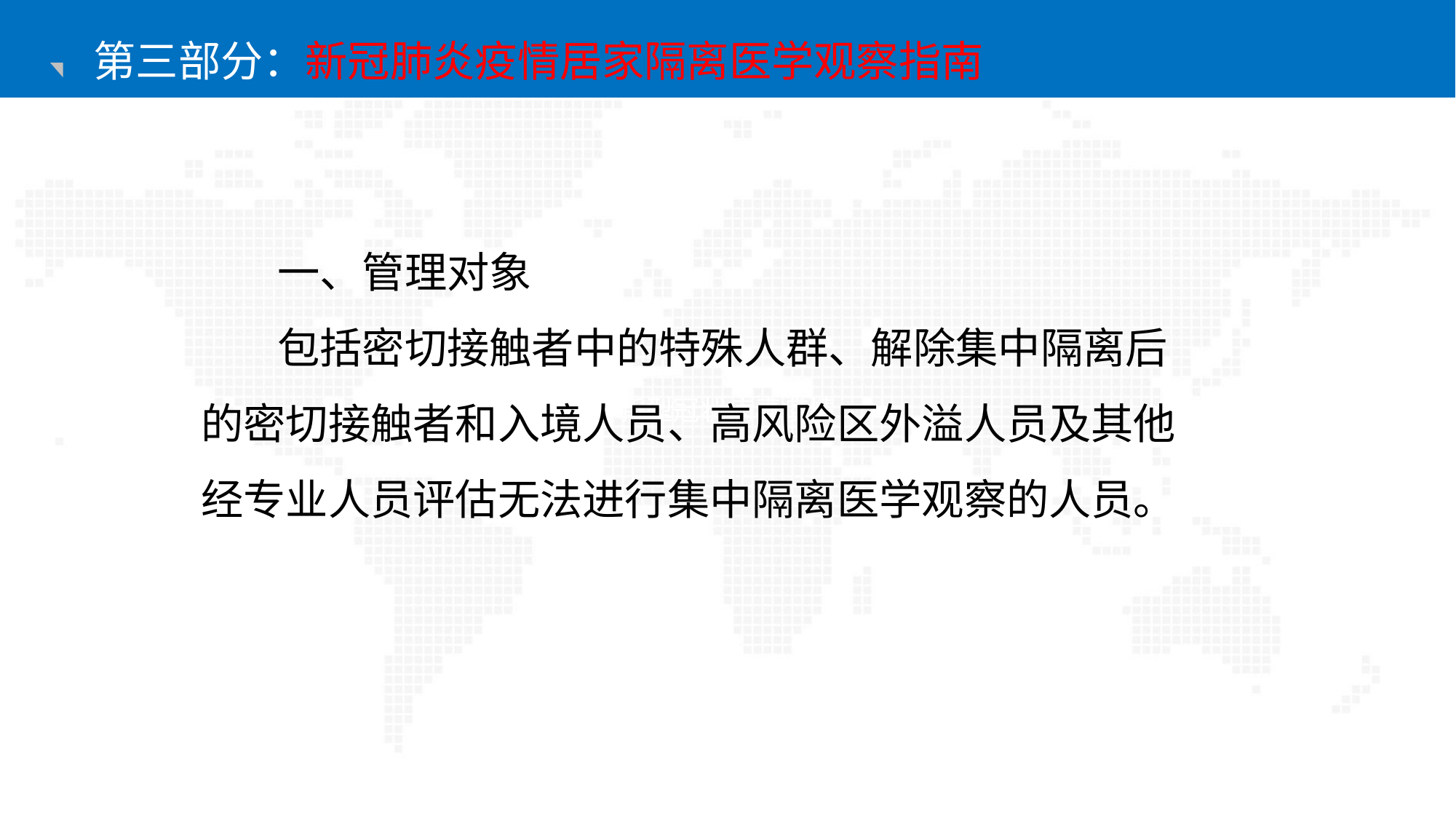

第三部分：新冠肺炎疫情居家隔离医学观察指南

       一、管理对象
       包括密切接触者中的特殊人群、解除集中隔离后的密切接触者和入境人员、高风险区外溢人员及其他经专业人员评估无法进行集中隔离医学观察的人员。
新型冠状病毒疫情